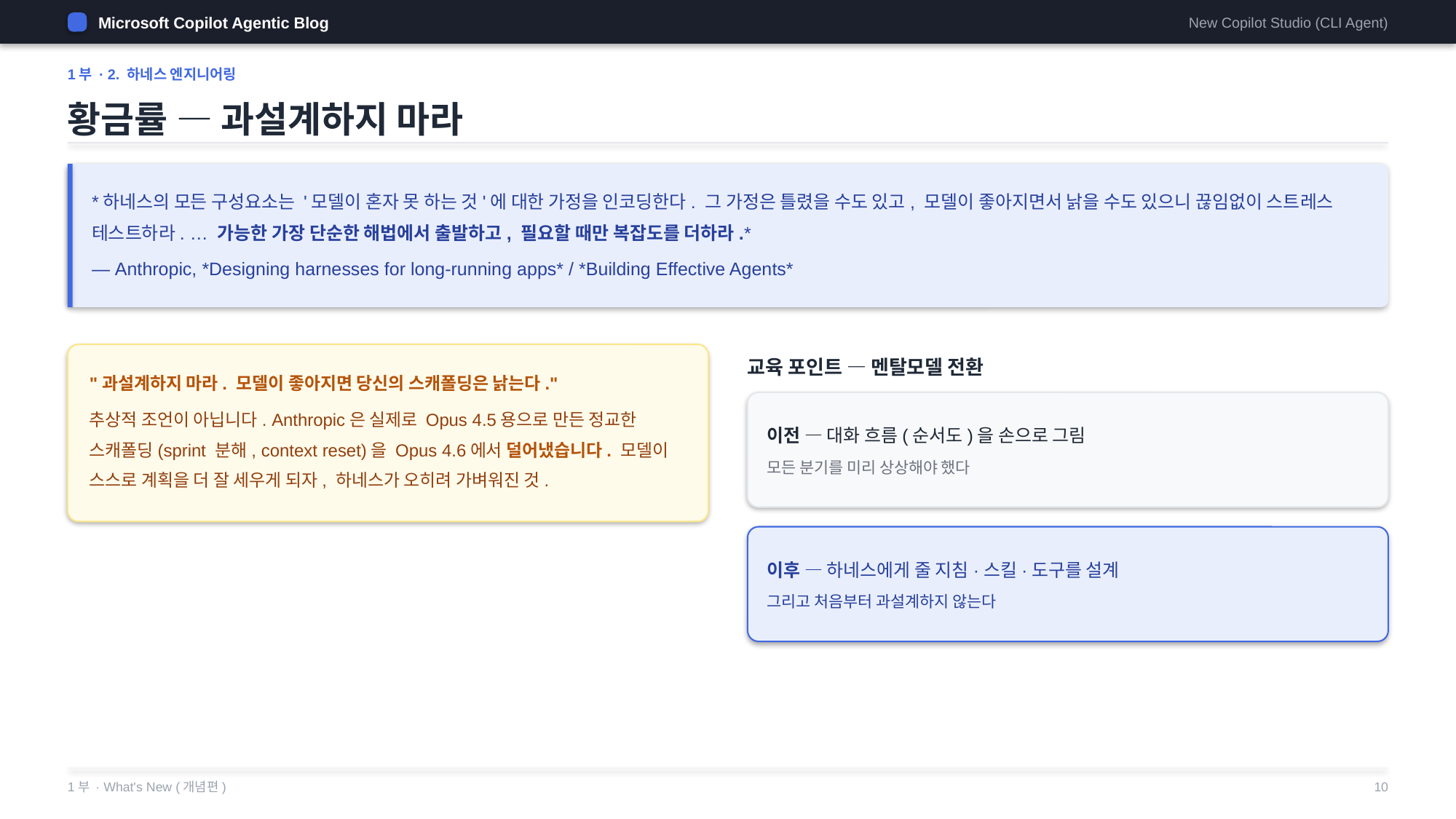

Microsoft Copilot Agentic Blog
New Copilot Studio (CLI Agent)

1부 · 2. 하네스 엔지니어링
황금률 — 과설계하지 마라

*하네스의 모든 구성요소는 '모델이 혼자 못 하는 것'에 대한 가정을 인코딩한다. 그 가정은 틀렸을 수도 있고, 모델이 좋아지면서 낡을 수도 있으니 끊임없이 스트레스 테스트하라. … 가능한 가장 단순한 해법에서 출발하고, 필요할 때만 복잡도를 더하라.*
— Anthropic, *Designing harnesses for long-running apps* / *Building Effective Agents*

교육 포인트 — 멘탈모델 전환
"과설계하지 마라. 모델이 좋아지면 당신의 스캐폴딩은 낡는다."
추상적 조언이 아닙니다. Anthropic은 실제로 Opus 4.5용으로 만든 정교한 스캐폴딩(sprint 분해, context reset)을 Opus 4.6에서 덜어냈습니다. 모델이 스스로 계획을 더 잘 세우게 되자, 하네스가 오히려 가벼워진 것.

이전 — 대화 흐름(순서도)을 손으로 그림
모든 분기를 미리 상상해야 했다

이후 — 하네스에게 줄 지침·스킬·도구를 설계
그리고 처음부터 과설계하지 않는다

1부 · What's New (개념편)
10